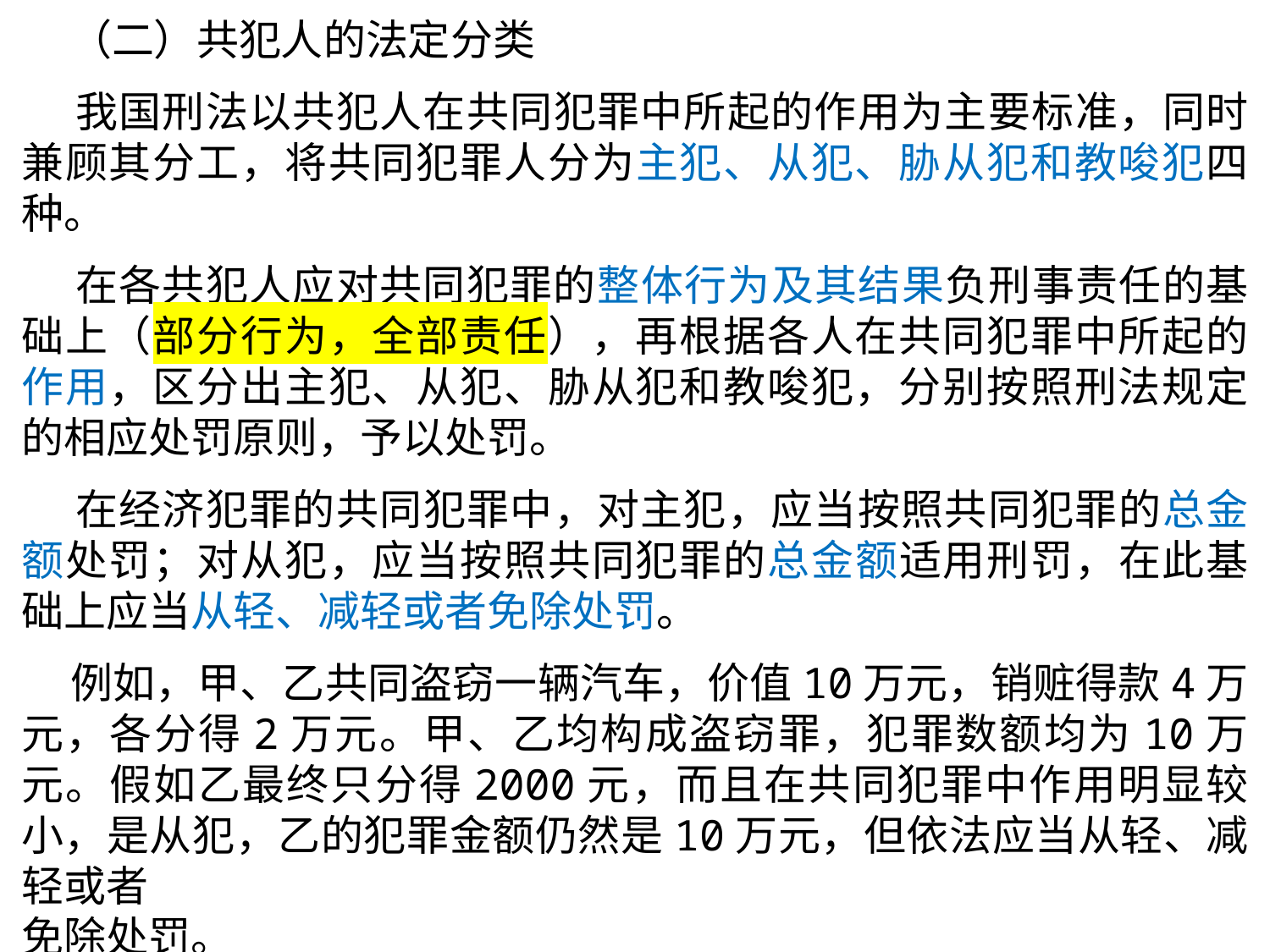

（二）共犯人的法定分类

    我国刑法以共犯人在共同犯罪中所起的作用为主要标准，同时兼顾其分工，将共同犯罪人分为主犯、从犯、胁从犯和教唆犯四种。

    在各共犯人应对共同犯罪的整体行为及其结果负刑事责任的基础上（部分行为，全部责任），再根据各人在共同犯罪中所起的作用，区分出主犯、从犯、胁从犯和教唆犯，分别按照刑法规定的相应处罚原则，予以处罚。

    在经济犯罪的共同犯罪中，对主犯，应当按照共同犯罪的总金额处罚；对从犯，应当按照共同犯罪的总金额适用刑罚，在此基础上应当从轻、减轻或者免除处罚。

    例如，甲、乙共同盗窃一辆汽车，价值10万元，销赃得款4万元，各分得2万元。甲、乙均构成盗窃罪，犯罪数额均为10万元。假如乙最终只分得2000元，而且在共同犯罪中作用明显较小，是从犯，乙的犯罪金额仍然是10万元，但依法应当从轻、减轻或者
免除处罚。